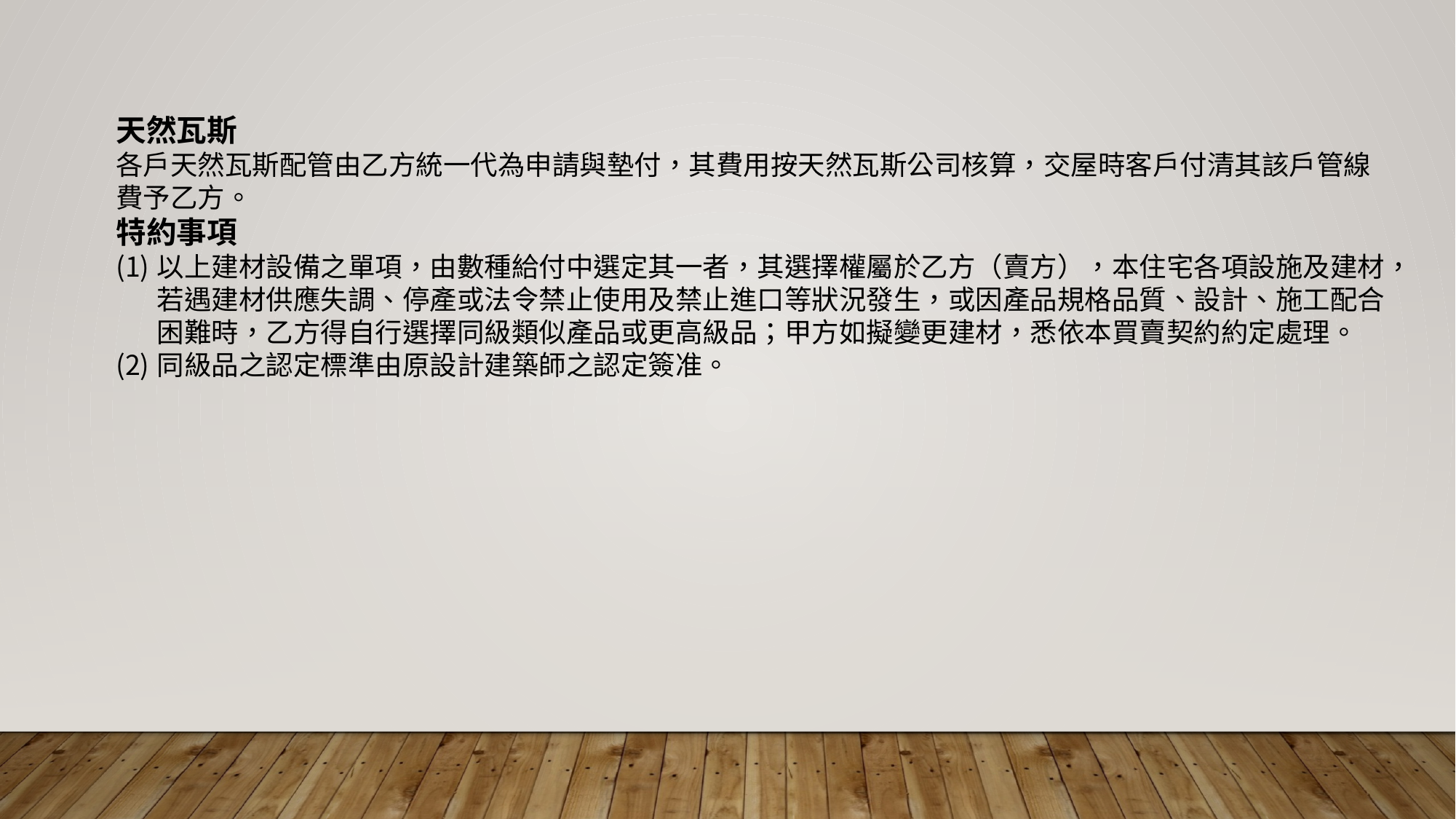

天然瓦斯
各戶天然瓦斯配管由乙方統一代為申請與墊付，其費用按天然瓦斯公司核算，交屋時客戶付清其該戶管線費予乙方。
特約事項
以上建材設備之單項，由數種給付中選定其一者，其選擇權屬於乙方（賣方），本住宅各項設施及建材，若遇建材供應失調、停產或法令禁止使用及禁止進口等狀況發生，或因產品規格品質、設計、施工配合困難時，乙方得自行選擇同級類似產品或更高級品；甲方如擬變更建材，悉依本買賣契約約定處理。
同級品之認定標準由原設計建築師之認定簽准。